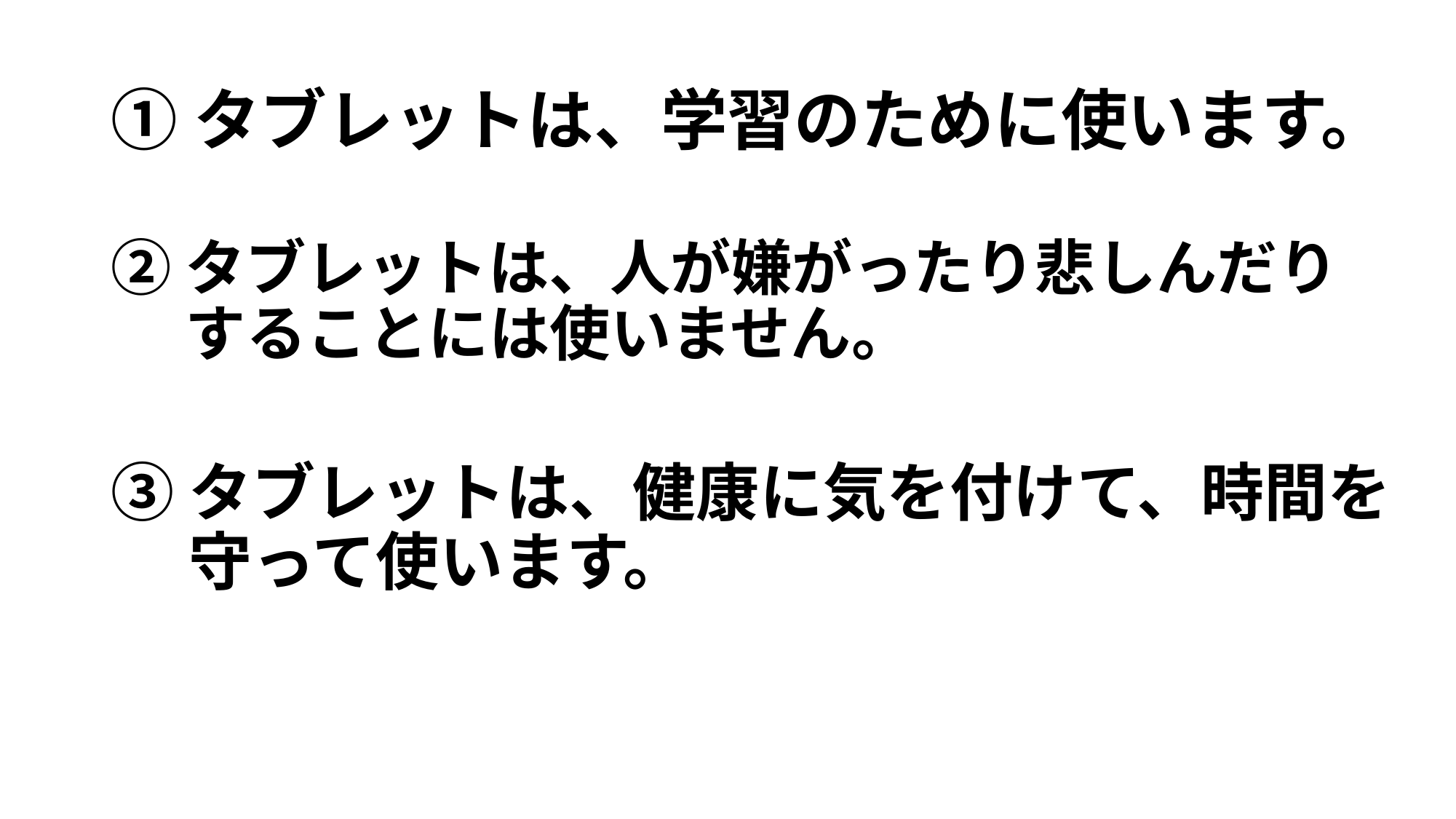

# ①タブレットは、学習のために使います。
②タブレットは、人が嫌がったり悲しんだり
　 することには使いません。
③タブレットは、健康に気を付けて、時間を
　 守って使います。